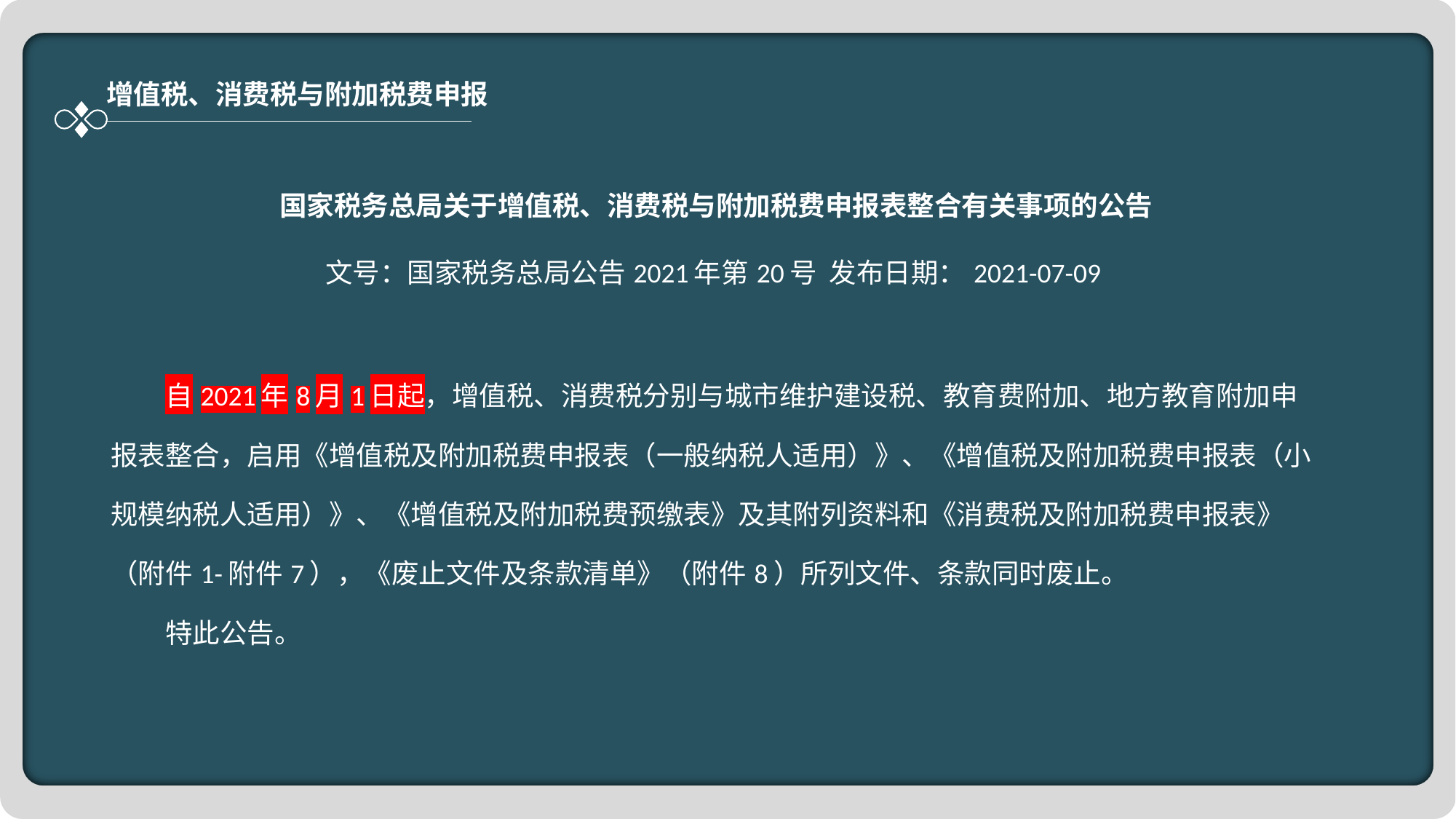

增值税、消费税与附加税费申报

| 国家税务总局关于增值税、消费税与附加税费申报表整合有关事项的公告 文号：国家税务总局公告2021年第20号  发布日期：2021-07-09 |
| --- |
| 自2021年8月1日起，增值税、消费税分别与城市维护建设税、教育费附加、地方教育附加申报表整合，启用《增值税及附加税费申报表（一般纳税人适用）》、《增值税及附加税费申报表（小规模纳税人适用）》、《增值税及附加税费预缴表》及其附列资料和《消费税及附加税费申报表》（附件1-附件7），《废止文件及条款清单》（附件8）所列文件、条款同时废止。 　　特此公告。 |